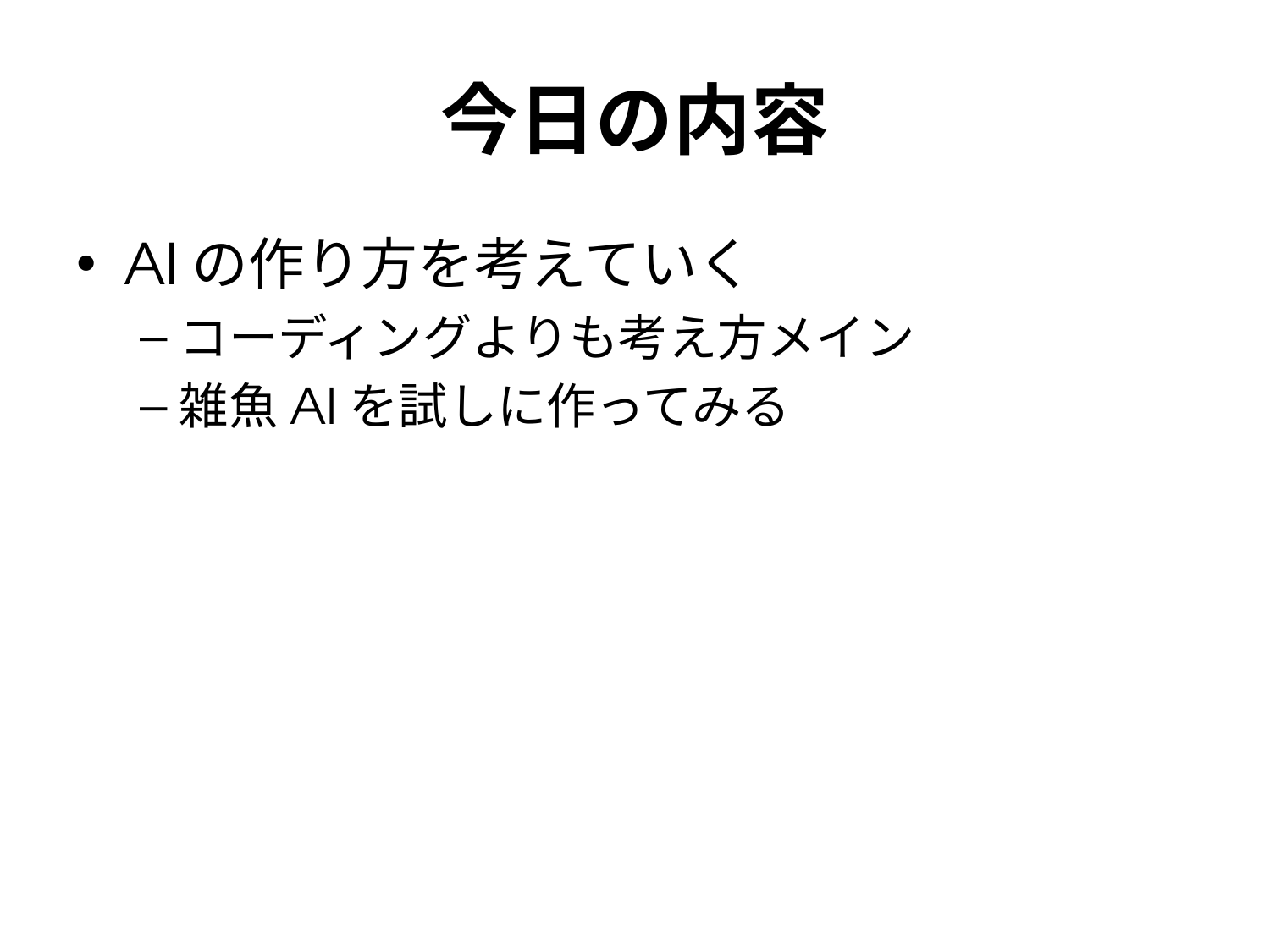

# 今日の内容
AIの作り方を考えていく
コーディングよりも考え方メイン
雑魚AIを試しに作ってみる